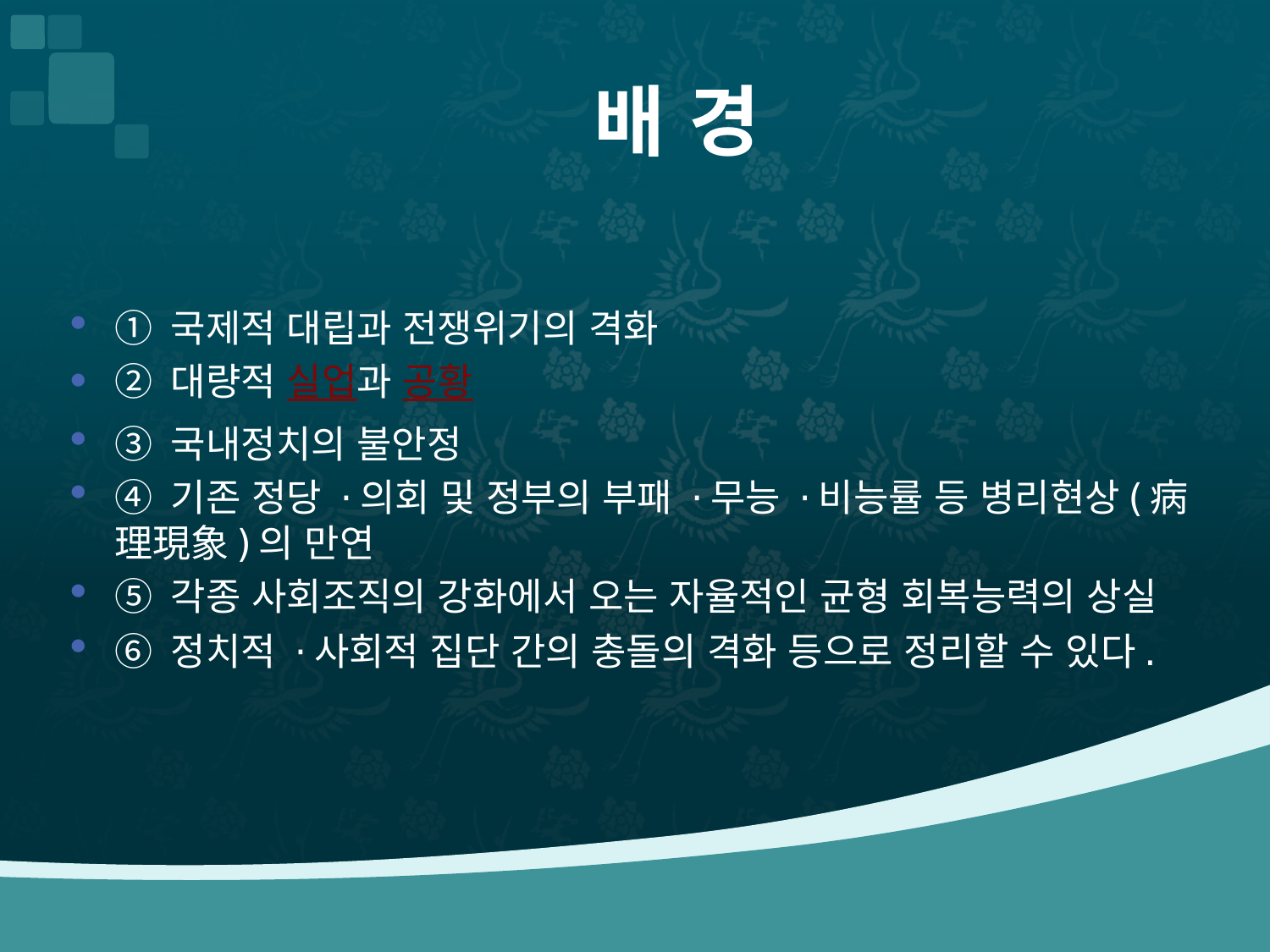

# 배 경

① 국제적 대립과 전쟁위기의 격화
② 대량적 실업과 공황
③ 국내정치의 불안정
④ 기존 정당 ·의회 및 정부의 부패 ·무능 ·비능률 등 병리현상(病理現象)의 만연
⑤ 각종 사회조직의 강화에서 오는 자율적인 균형 회복능력의 상실
⑥ 정치적 ·사회적 집단 간의 충돌의 격화 등으로 정리할 수 있다.